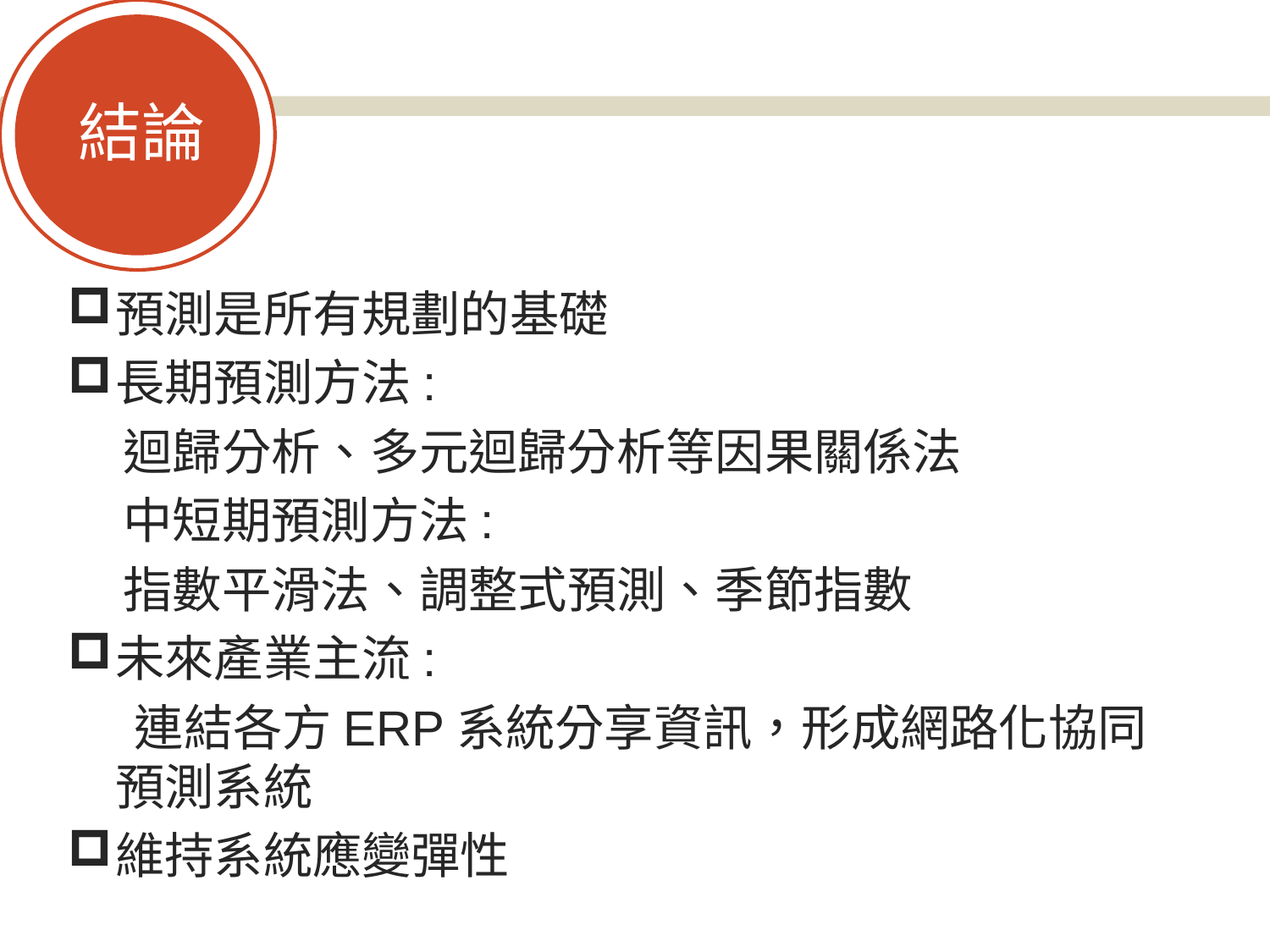

結論
#
預測是所有規劃的基礎
長期預測方法:
    迴歸分析、多元迴歸分析等因果關係法
    中短期預測方法:
    指數平滑法、調整式預測、季節指數
未來產業主流:
     連結各方ERP系統分享資訊，形成網路化協同預測系統
維持系統應變彈性